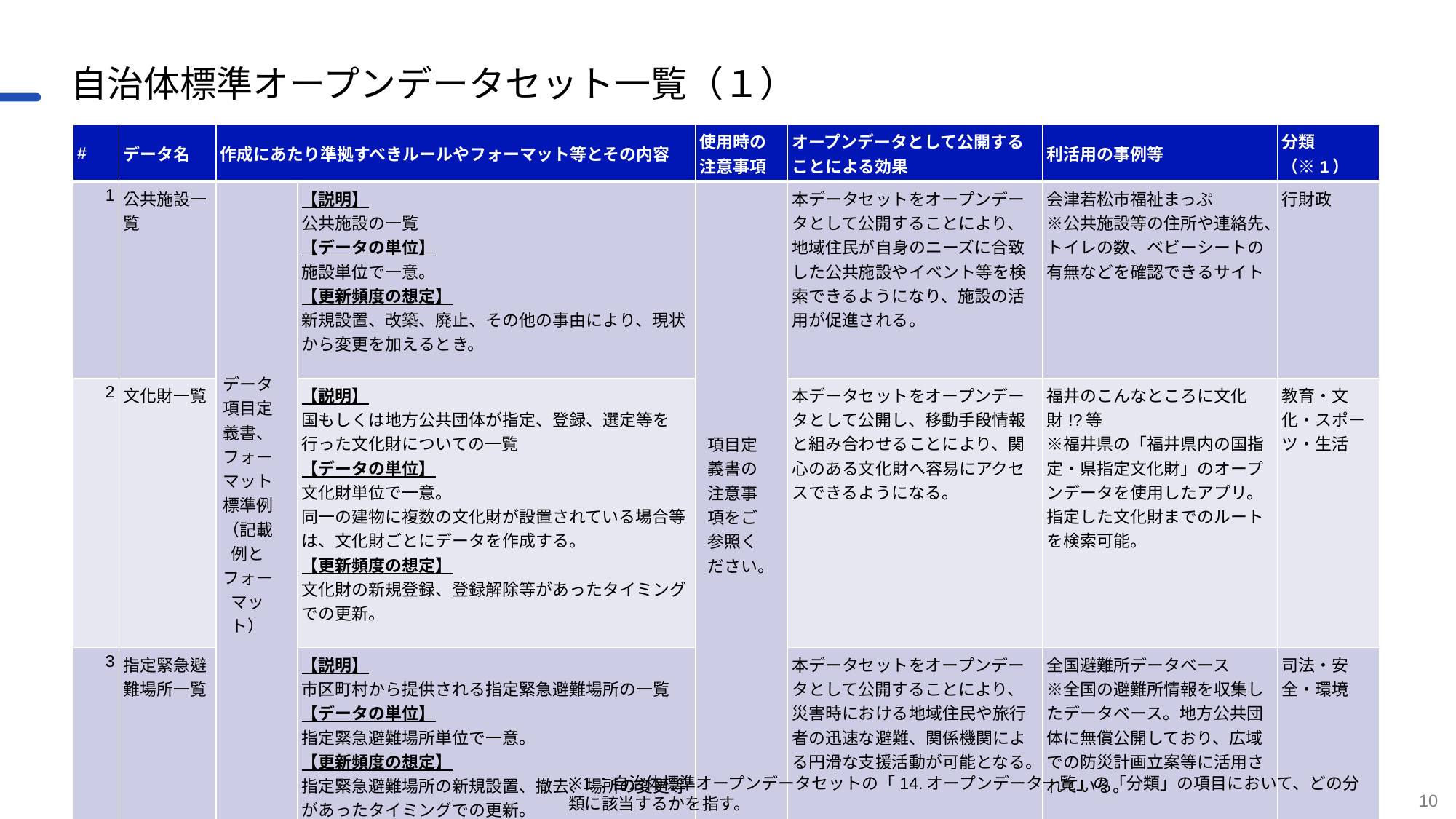

# 自治体標準オープンデータセット一覧（１）
| # | データ名 | 作成にあたり準拠すべきルールやフォーマット等とその内容 | 作成にあたり準拠すべきルールやフォーマット等と その内容 | 使用時の注意事項 | オープンデータとして公開することによる効果 | 利活用の事例等 | 分類（※1） |
| --- | --- | --- | --- | --- | --- | --- | --- |
| 1 | 公共施設一覧 | データ項目定義書、フォーマット標準例 （記載例とフォーマット） | 【説明】 公共施設の一覧 【データの単位】 施設単位で一意。 【更新頻度の想定】 新規設置、改築、廃止、その他の事由により、現状から変更を加えるとき。 | 項目定義書の注意事項をご参照ください。 | 本データセットをオープンデータとして公開することにより、地域住民が自身のニーズに合致した公共施設やイベント等を検索できるようになり、施設の活用が促進される。 | 会津若松市福祉まっぷ ※公共施設等の住所や連絡先、トイレの数、ベビーシートの有無などを確認できるサイト | 行財政 |
| 2 | 文化財一覧 |  | 【説明】 国もしくは地方公共団体が指定、登録、選定等を行った文化財についての一覧 【データの単位】 文化財単位で一意。 同一の建物に複数の文化財が設置されている場合等は、文化財ごとにデータを作成する。 【更新頻度の想定】 文化財の新規登録、登録解除等があったタイミングでの更新。 |  | 本データセットをオープンデータとして公開し、移動手段情報と組み合わせることにより、関心のある文化財へ容易にアクセスできるようになる。 | 福井のこんなところに文化財!?等 ※福井県の「福井県内の国指定・県指定文化財」のオープンデータを使用したアプリ。指定した文化財までのルートを検索可能。 | 教育・文化・スポーツ・生活 |
| 3 | 指定緊急避難場所一覧 |  | 【説明】 市区町村から提供される指定緊急避難場所の一覧 【データの単位】 指定緊急避難場所単位で一意。 【更新頻度の想定】 指定緊急避難場所の新規設置、撤去、場所の変更等があったタイミングでの更新。 |  | 本データセットをオープンデータとして公開することにより、災害時における地域住民や旅行者の迅速な避難、関係機関による円滑な支援活動が可能となる。 | 全国避難所データベース ※全国の避難所情報を収集したデータベース。地方公共団体に無償公開しており、広域での防災計画立案等に活用されている。 | 司法・安全・環境 |
※1：自治体標準オープンデータセットの「14.オープンデータ一覧」の「分類」の項目において、どの分類に該当するかを指す。